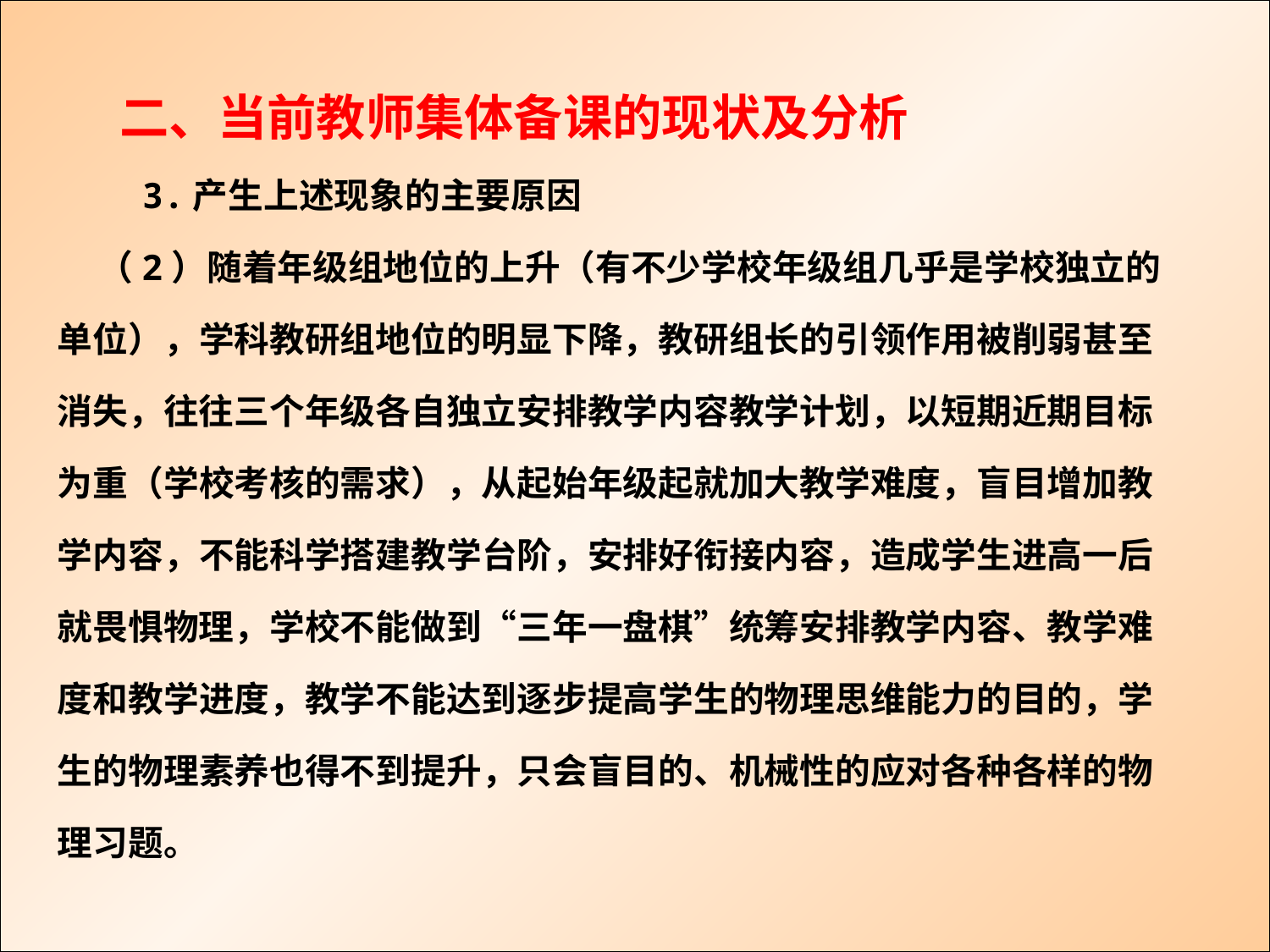

二、当前教师集体备课的现状及分析
    3.产生上述现象的主要原因
    （2）随着年级组地位的上升（有不少学校年级组几乎是学校独立的单位），学科教研组地位的明显下降，教研组长的引领作用被削弱甚至消失，往往三个年级各自独立安排教学内容教学计划，以短期近期目标为重（学校考核的需求），从起始年级起就加大教学难度，盲目增加教学内容，不能科学搭建教学台阶，安排好衔接内容，造成学生进高一后就畏惧物理，学校不能做到“三年一盘棋”统筹安排教学内容、教学难度和教学进度，教学不能达到逐步提高学生的物理思维能力的目的，学生的物理素养也得不到提升，只会盲目的、机械性的应对各种各样的物理习题。